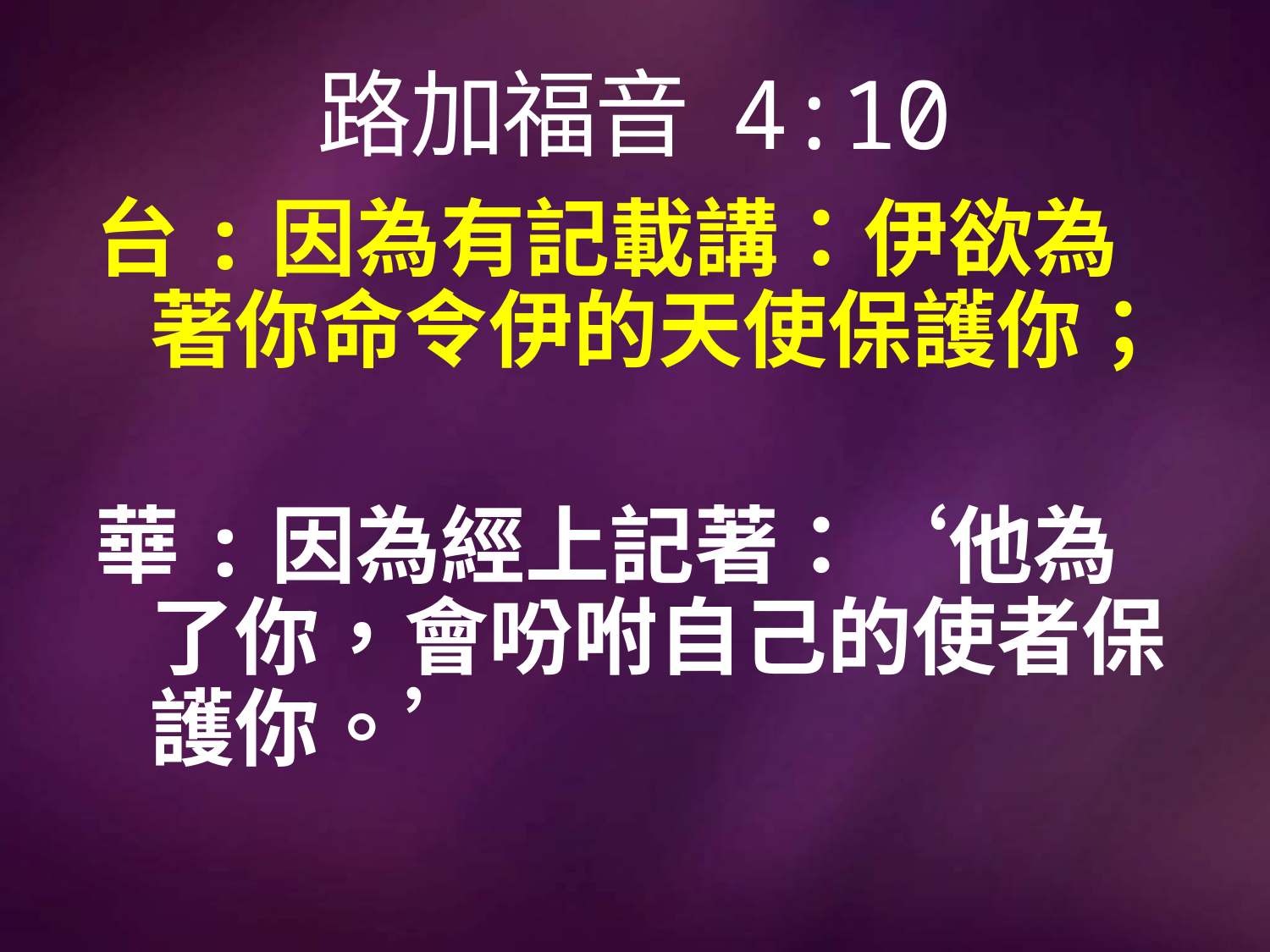

# 路加福音 4:10
台:因為有記載講：伊欲為著你命令伊的天使保護你；

華:因為經上記著：‘他為了你，會吩咐自己的使者保護你。’